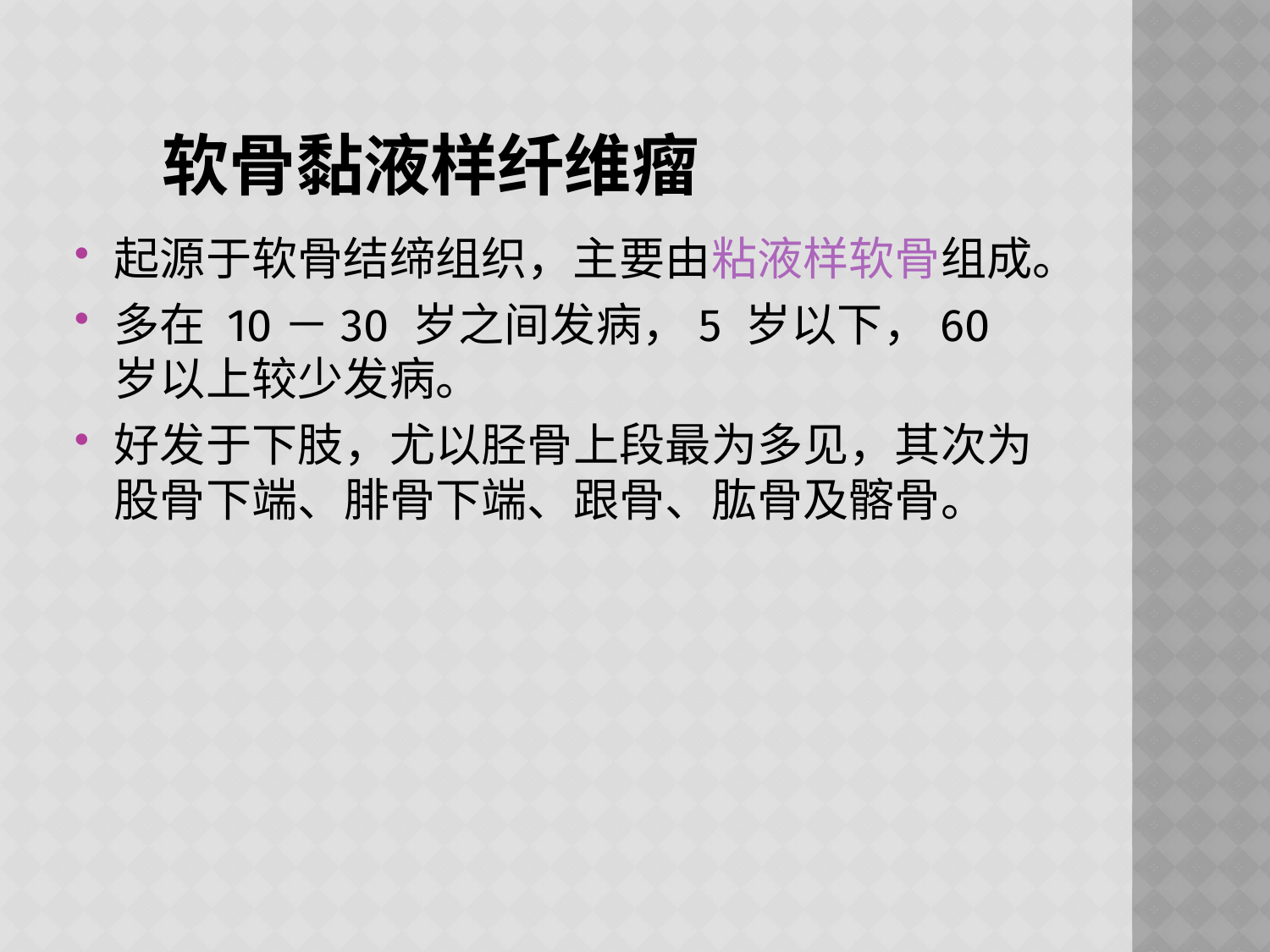

# 软骨黏液样纤维瘤
起源于软骨结缔组织，主要由粘液样软骨组成。
多在 10－30 岁之间发病，5 岁以下，60 岁以上较少发病。
好发于下肢，尤以胫骨上段最为多见，其次为股骨下端、腓骨下端、跟骨、肱骨及髂骨。